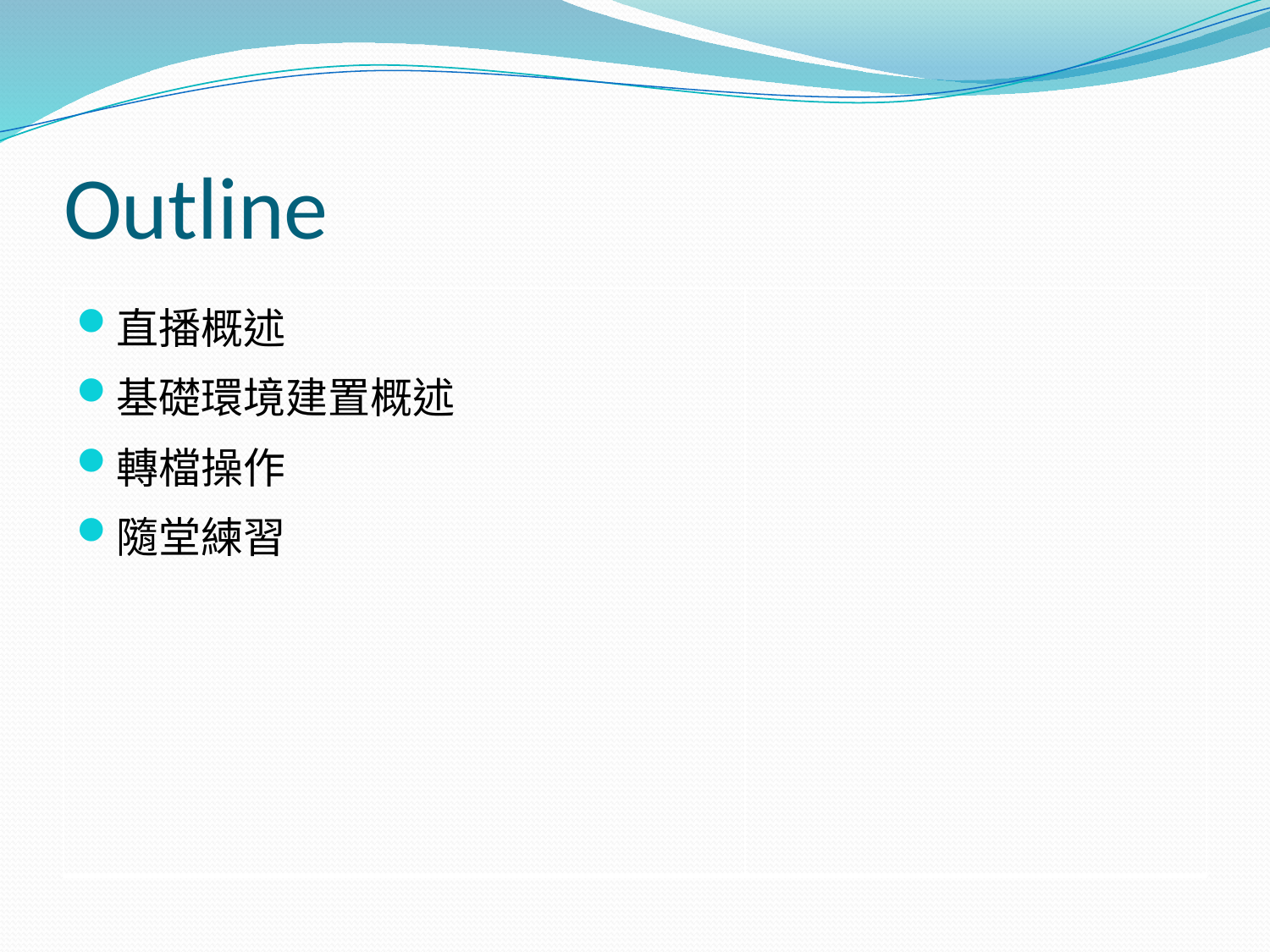

# Outline
| 直播概述 基礎環境建置概述 轉檔操作 隨堂練習 |  |
| --- | --- |